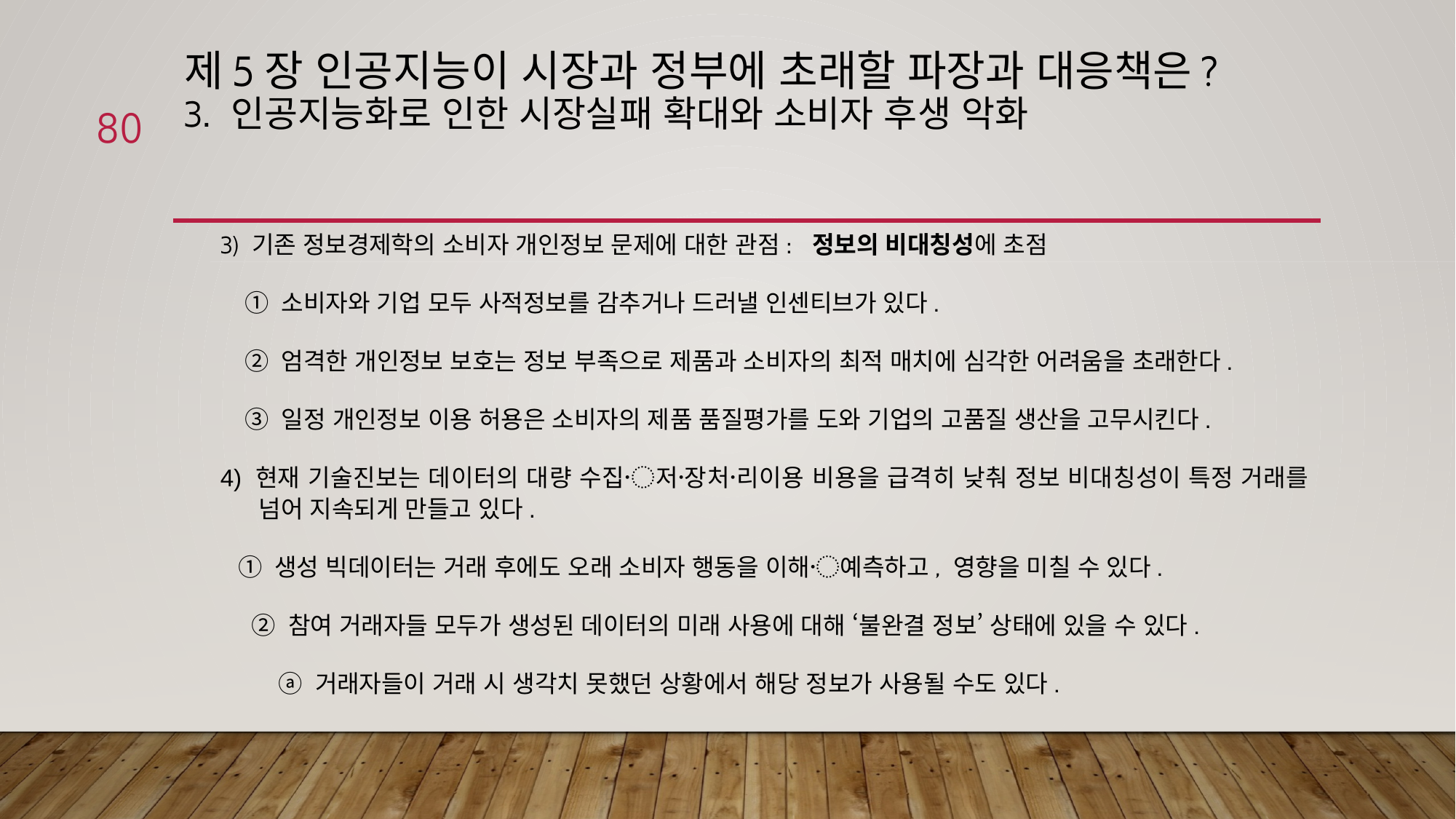

# 제5장 인공지능이 시장과 정부에 초래할 파장과 대응책은? 3. 인공지능화로 인한 시장실패 확대와 소비자 후생 악화
80
     3) 기존 정보경제학의 소비자 개인정보 문제에 대한 관점:  정보의 비대칭성에 초점
         ① 소비자와 기업 모두 사적정보를 감추거나 드러낼 인센티브가 있다.
         ② 엄격한 개인정보 보호는 정보 부족으로 제품과 소비자의 최적 매치에 심각한 어려움을 초래한다.
         ③ 일정 개인정보 이용 허용은 소비자의 제품 품질평가를 도와 기업의 고품질 생산을 고무시킨다.
     4) 현재 기술진보는 데이터의 대량 수집〮저장〮처리〮이용 비용을 급격히 낮춰 정보 비대칭성이 특정 거래를 넘어 지속되게 만들고 있다.
        ① 생성 빅데이터는 거래 후에도 오래 소비자 행동을 이해〮예측하고, 영향을 미칠 수 있다.
          ② 참여 거래자들 모두가 생성된 데이터의 미래 사용에 대해 ‘불완결 정보’ 상태에 있을 수 있다.
              ⓐ 거래자들이 거래 시 생각치 못했던 상황에서 해당 정보가 사용될 수도 있다.